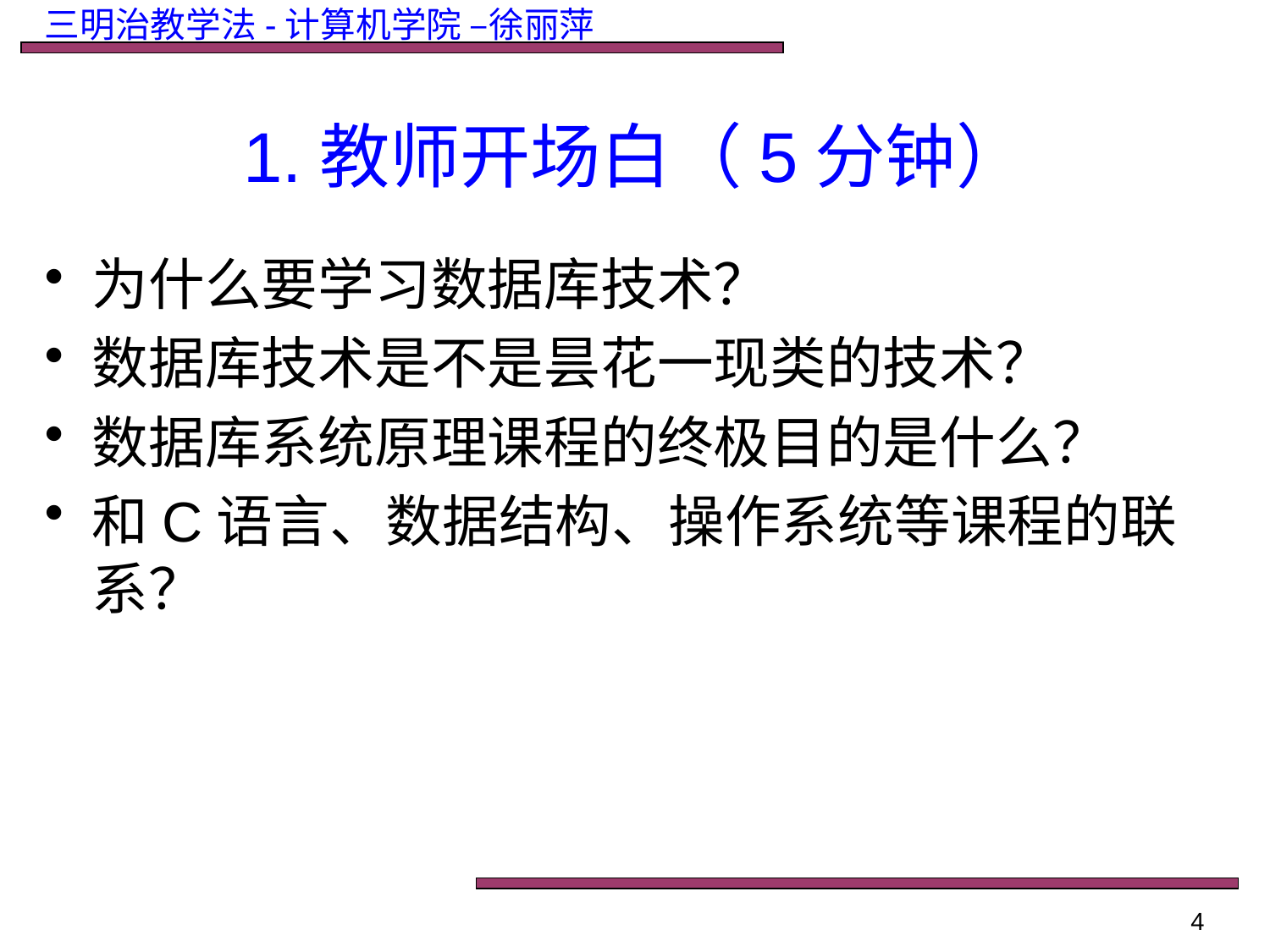

1.教师开场白（5分钟）

为什么要学习数据库技术？
数据库技术是不是昙花一现类的技术？
数据库系统原理课程的终极目的是什么？
和C语言、数据结构、操作系统等课程的联系？
4